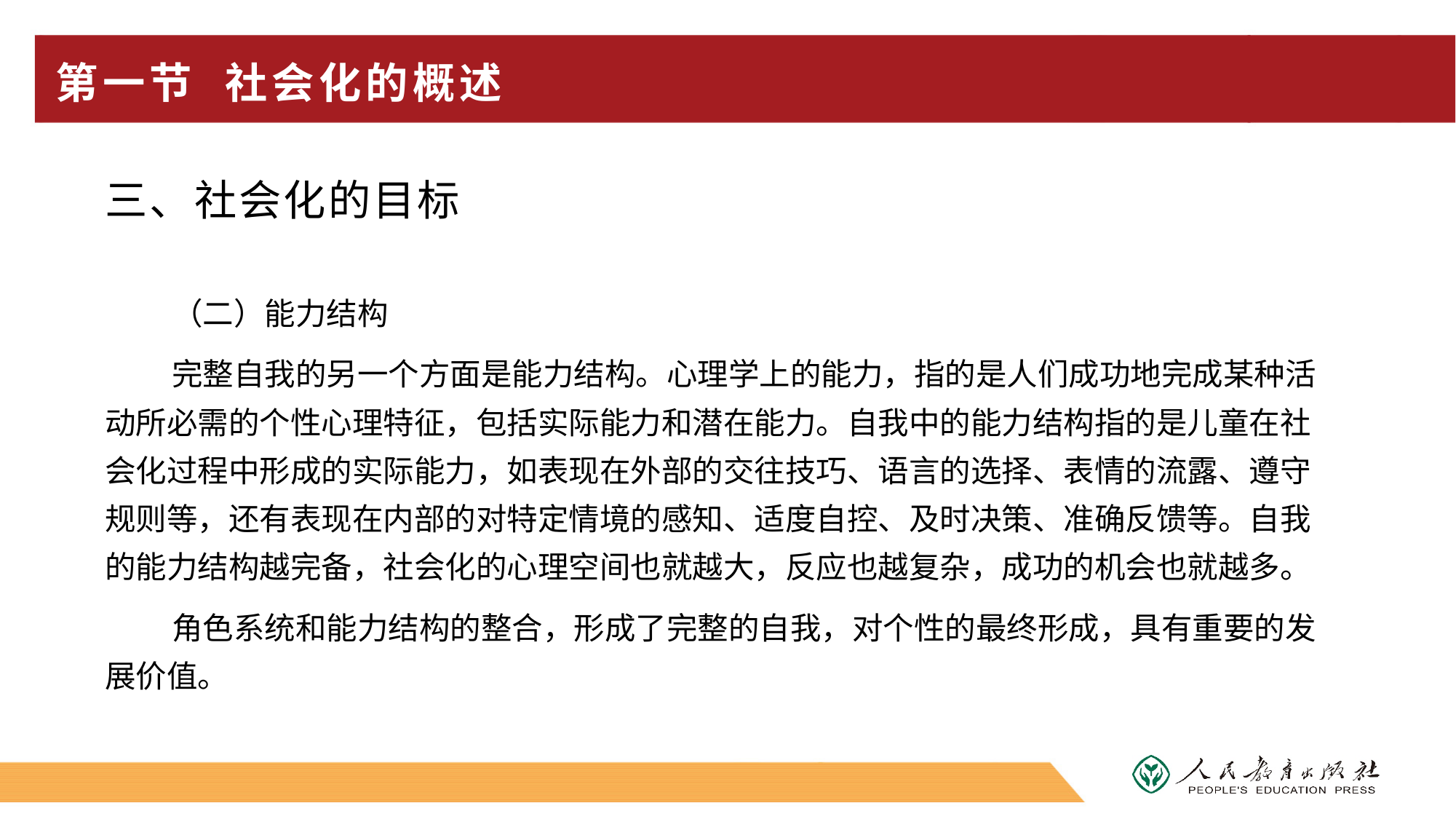

# 第一节  社会化的概述
三、社会化的目标
（二）能力结构
完整自我的另一个方面是能力结构。心理学上的能力，指的是人们成功地完成某种活动所必需的个性心理特征，包括实际能力和潜在能力。自我中的能力结构指的是儿童在社会化过程中形成的实际能力，如表现在外部的交往技巧、语言的选择、表情的流露、遵守规则等，还有表现在内部的对特定情境的感知、适度自控、及时决策、准确反馈等。自我的能力结构越完备，社会化的心理空间也就越大，反应也越复杂，成功的机会也就越多。
角色系统和能力结构的整合，形成了完整的自我，对个性的最终形成，具有重要的发展价值。